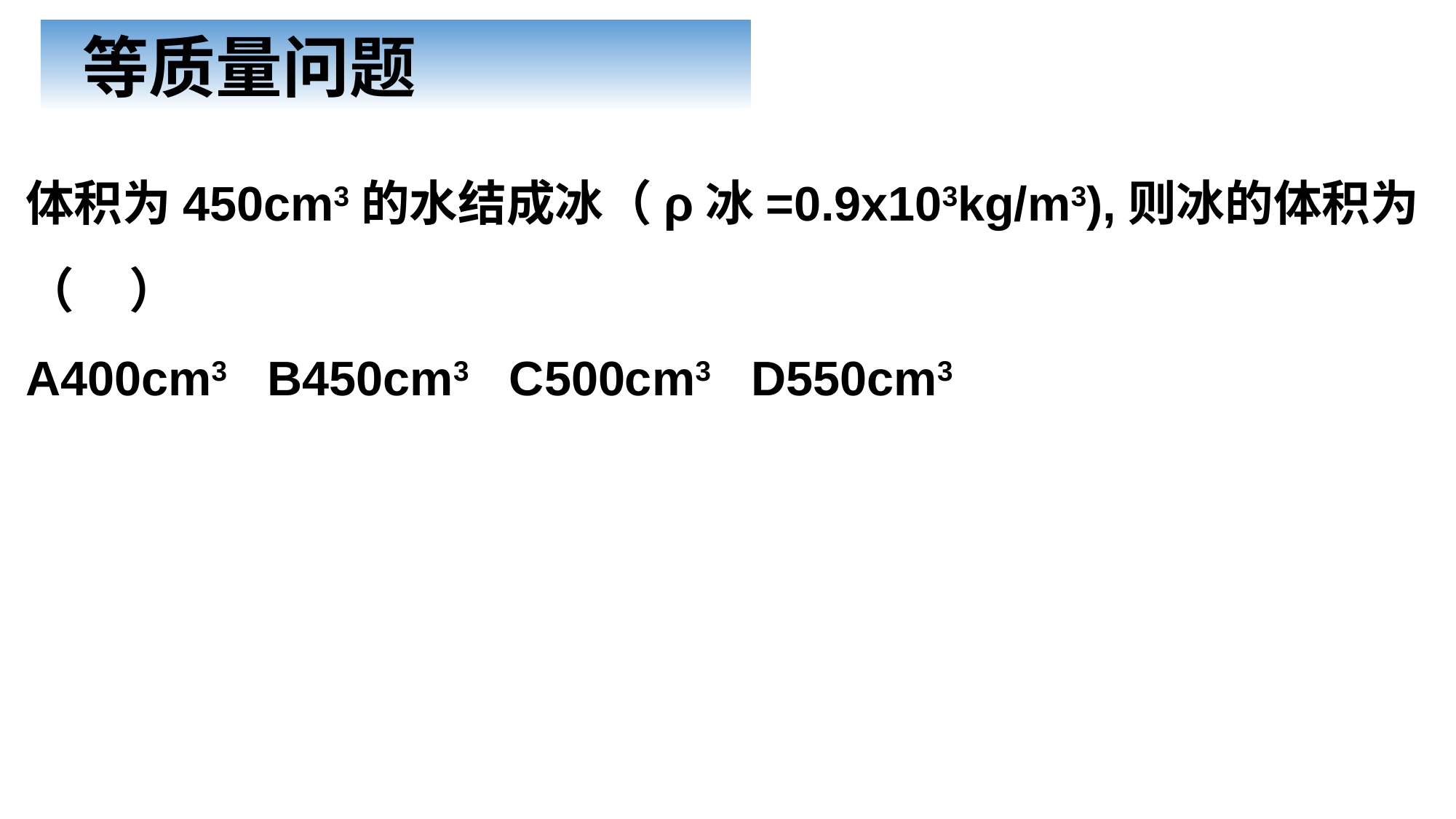

等质量问题
体积为450cm3的水结成冰（ρ冰=0.9x103kg/m3),则冰的体积为（     ）
A400cm3   B450cm3   C500cm3   D550cm3